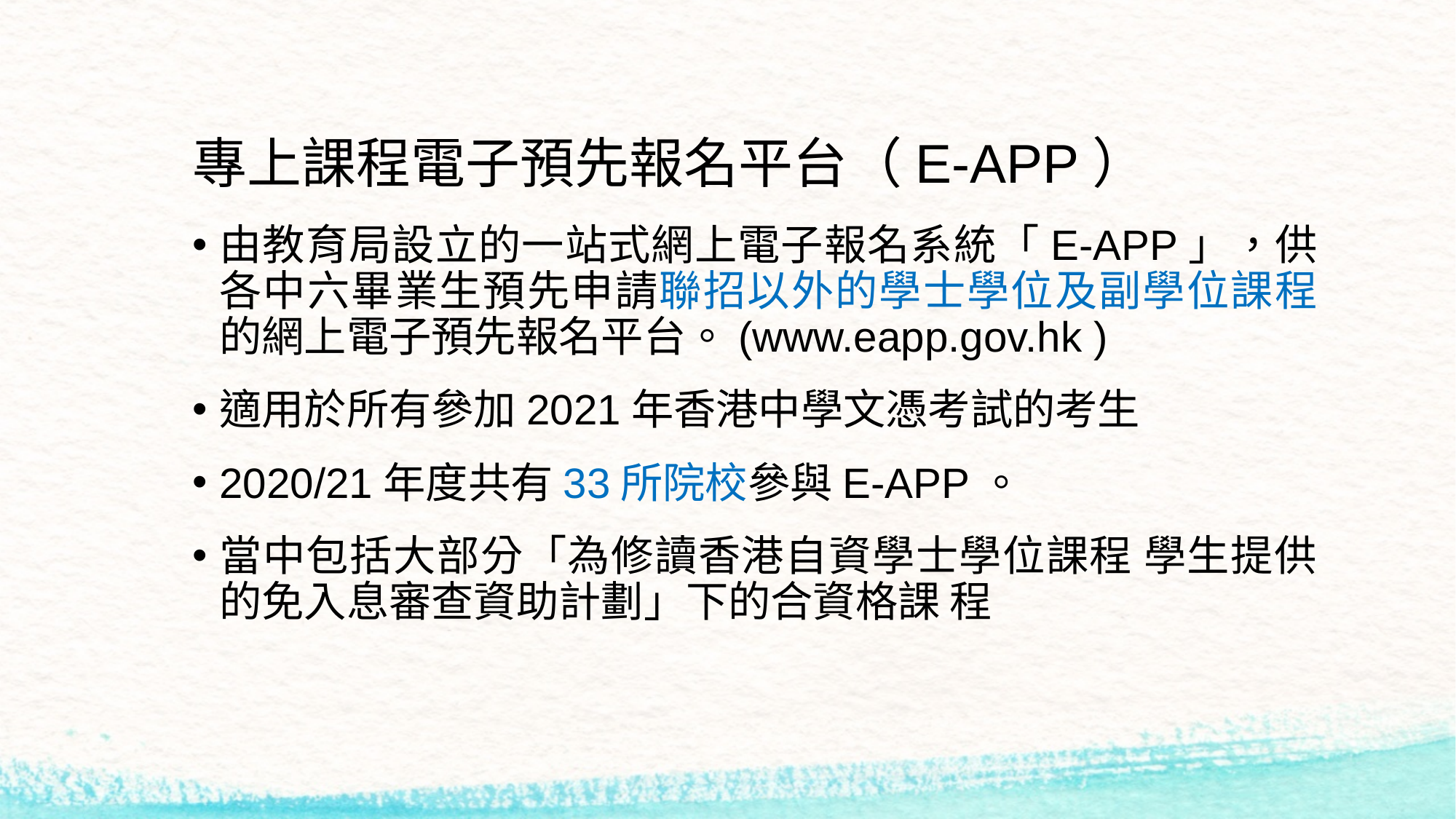

# 專上課程電子預先報名平台（E-APP）
由教育局設立的一站式網上電子報名系統「E-APP」，供各中六畢業生預先申請聯招以外的學士學位及副學位課程的網上電子預先報名平台。(www.eapp.gov.hk )
適用於所有參加2021年香港中學文憑考試的考生
2020/21年度共有33所院校參與E-APP。
當中包括大部分「為修讀香港自資學士學位課程 學生提供的免入息審查資助計劃」下的合資格課 程